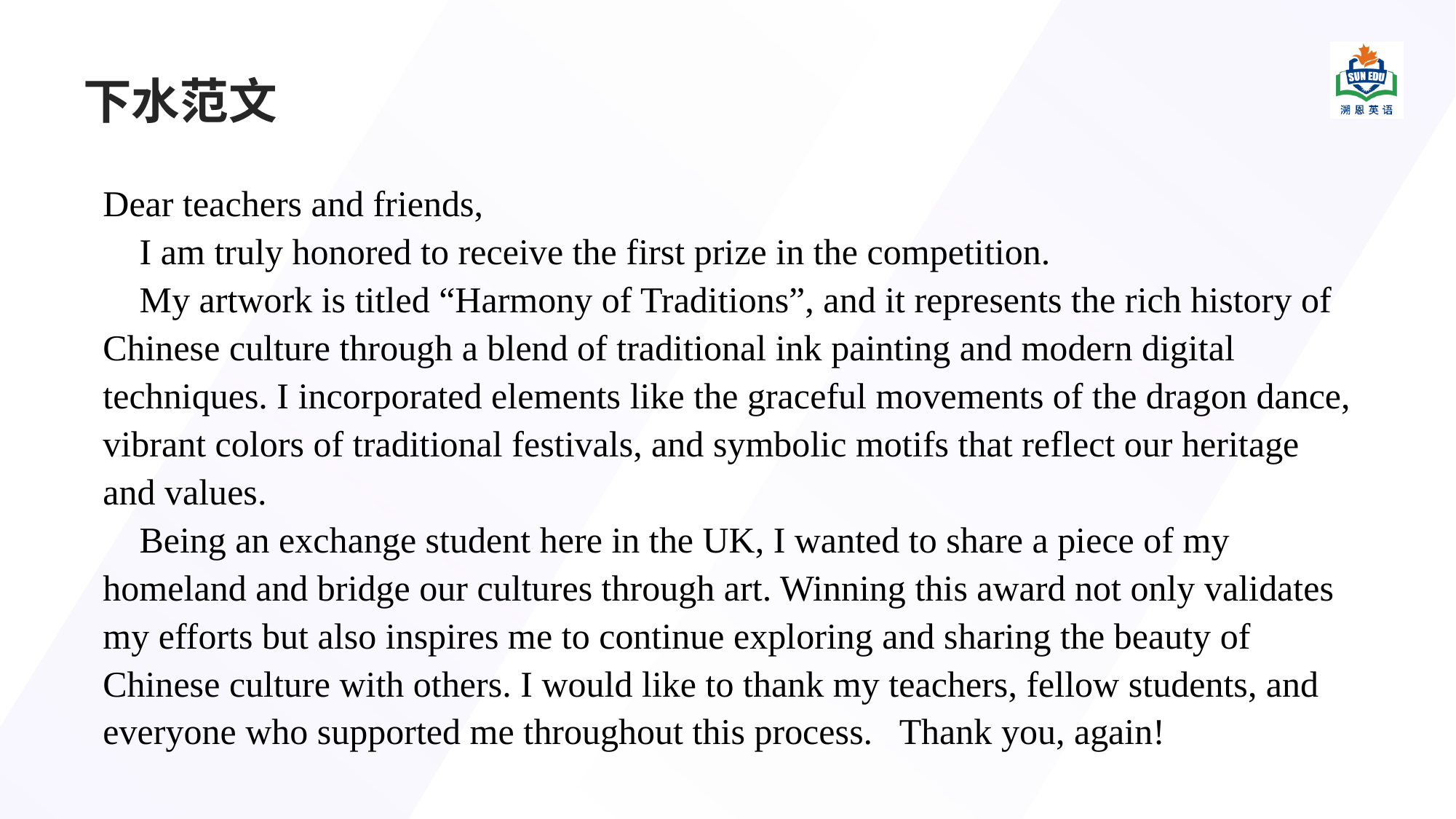

# 下水范文
Dear teachers and friends,
    I am truly honored to receive the first prize in the competition.
    My artwork is titled “Harmony of Traditions”, and it represents the rich history of Chinese culture through a blend of traditional ink painting and modern digital techniques. I incorporated elements like the graceful movements of the dragon dance, vibrant colors of traditional festivals, and symbolic motifs that reflect our heritage and values.
    Being an exchange student here in the UK, I wanted to share a piece of my homeland and bridge our cultures through art. Winning this award not only validates my efforts but also inspires me to continue exploring and sharing the beauty of Chinese culture with others. I would like to thank my teachers, fellow students, and everyone who supported me throughout this process.   Thank you, again!